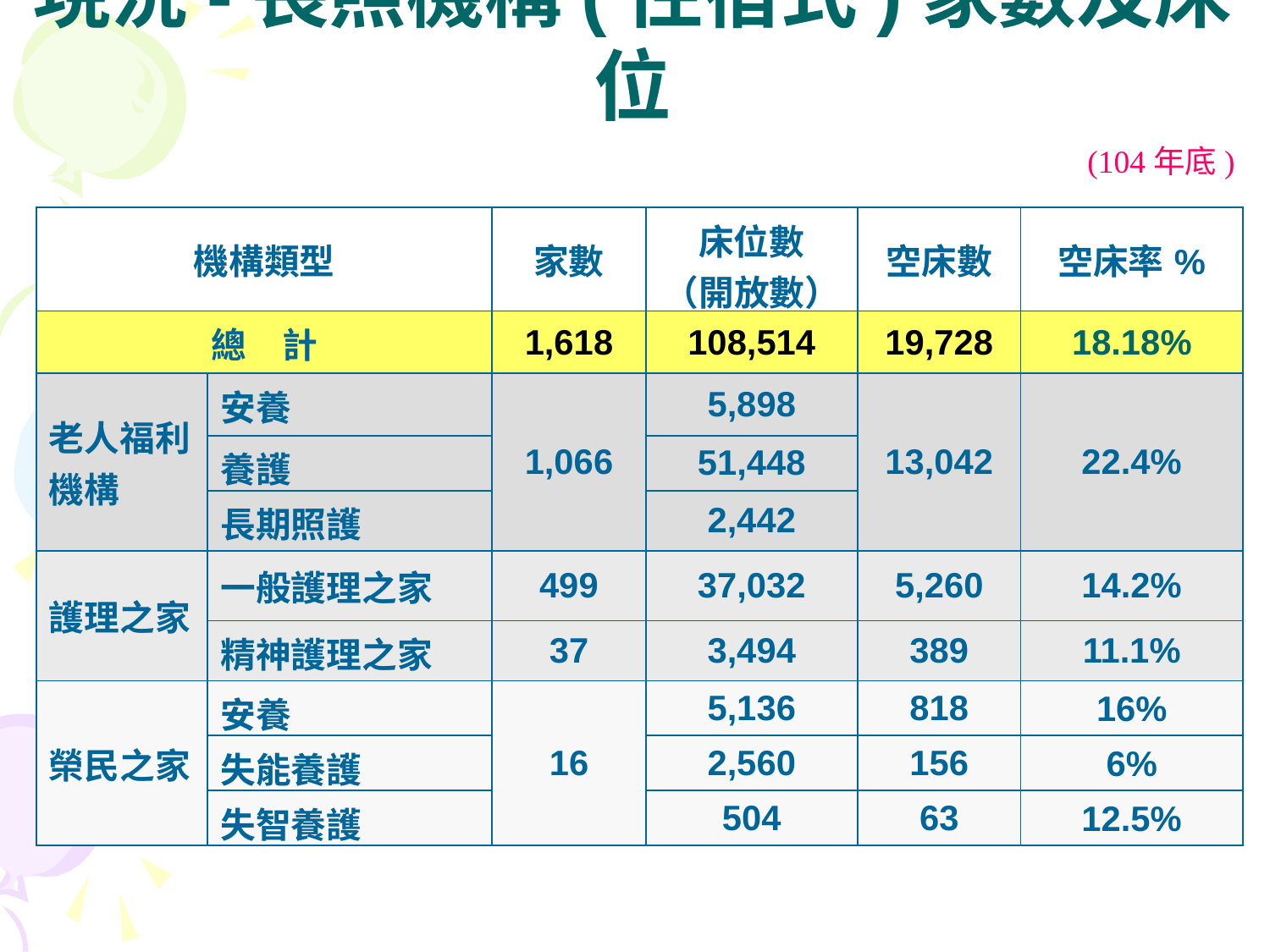

現況-長照機構(住宿式)家數及床位
(104年底)
| 機構類型 |  | 家數 | 床位數 （開放數） | 空床數 | 空床率% |
| --- | --- | --- | --- | --- | --- |
| 總　計 |  | 1,618 | 108,514 | 19,728 | 18.18% |
| 老人福利機構 | 安養 | 1,066 | 5,898 | 13,042 | 22.4% |
|  | 養護 |  | 51,448 |  |  |
|  | 長期照護 |  | 2,442 |  |  |
| 護理之家 | 一般護理之家 | 499 | 37,032 | 5,260 | 14.2% |
|  | 精神護理之家 | 37 | 3,494 | 389 | 11.1% |
| 榮民之家 | 安養 | 16 | 5,136 | 818 | 16% |
|  | 失能養護 |  | 2,560 | 156 | 6% |
|  | 失智養護 |  | 504 | 63 | 12.5% |